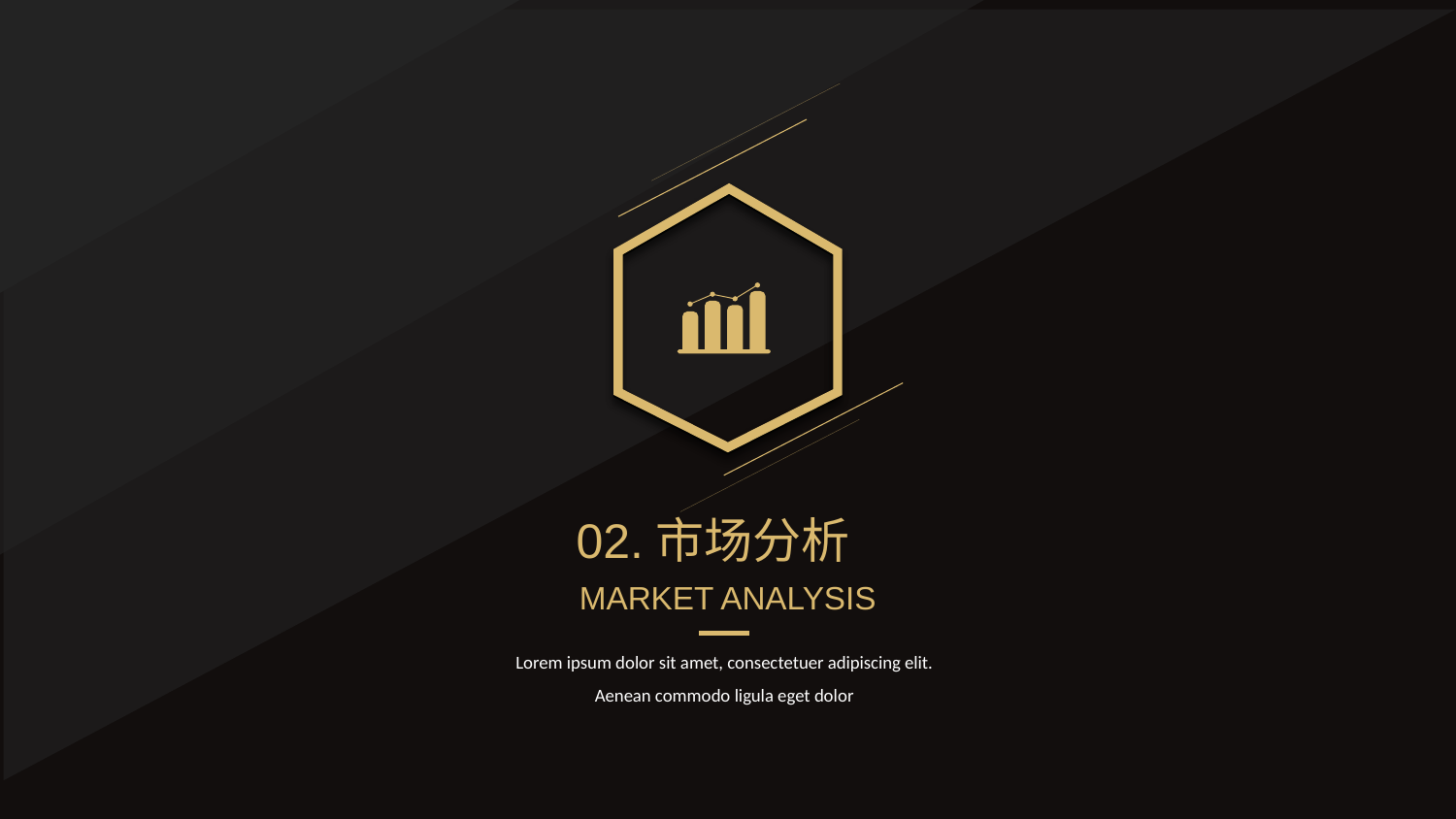

02.市场分析
MARKET ANALYSIS
Lorem ipsum dolor sit amet, consectetuer adipiscing elit. Aenean commodo ligula eget dolor